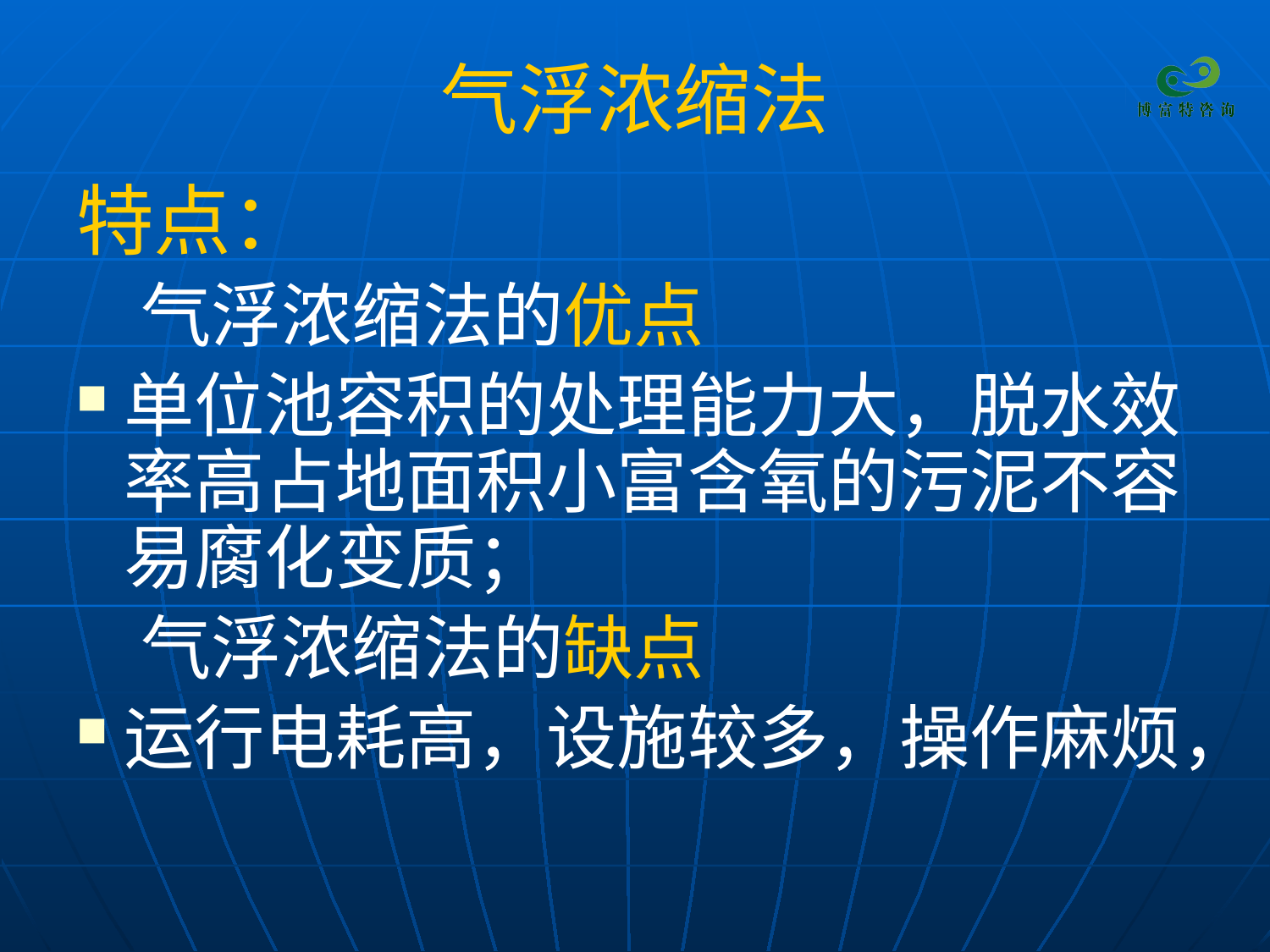

# 气浮浓缩法
特点：
   气浮浓缩法的优点
单位池容积的处理能力大，脱水效率高占地面积小富含氧的污泥不容易腐化变质；
   气浮浓缩法的缺点
运行电耗高，设施较多，操作麻烦，